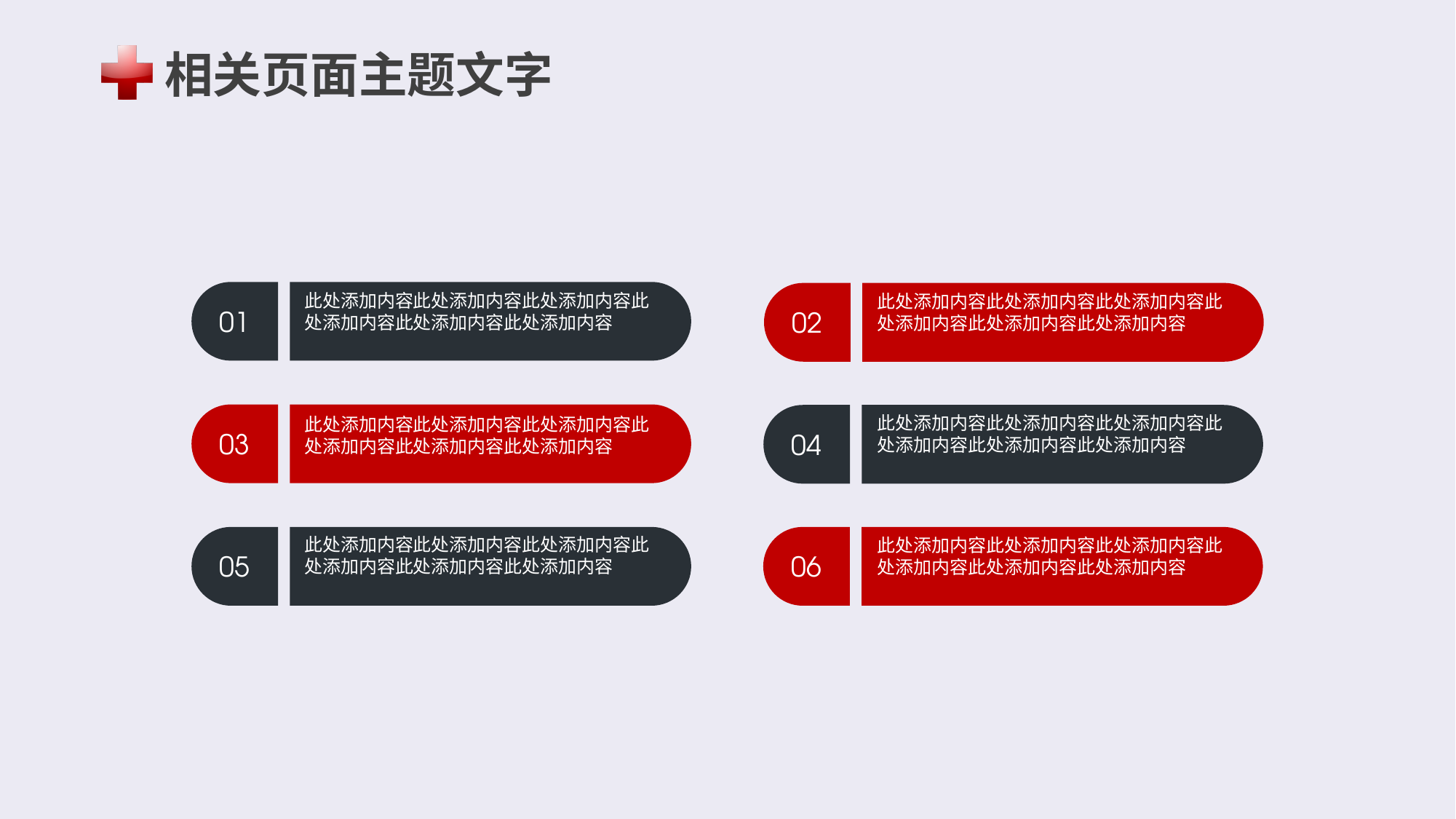

相关页面主题文字
01

此处添加内容此处添加内容此处添加内容此处添加内容此处添加内容此处添加内容
02

此处添加内容此处添加内容此处添加内容此处添加内容此处添加内容此处添加内容
03

此处添加内容此处添加内容此处添加内容此处添加内容此处添加内容此处添加内容
04

此处添加内容此处添加内容此处添加内容此处添加内容此处添加内容此处添加内容
05

此处添加内容此处添加内容此处添加内容此处添加内容此处添加内容此处添加内容
06

此处添加内容此处添加内容此处添加内容此处添加内容此处添加内容此处添加内容